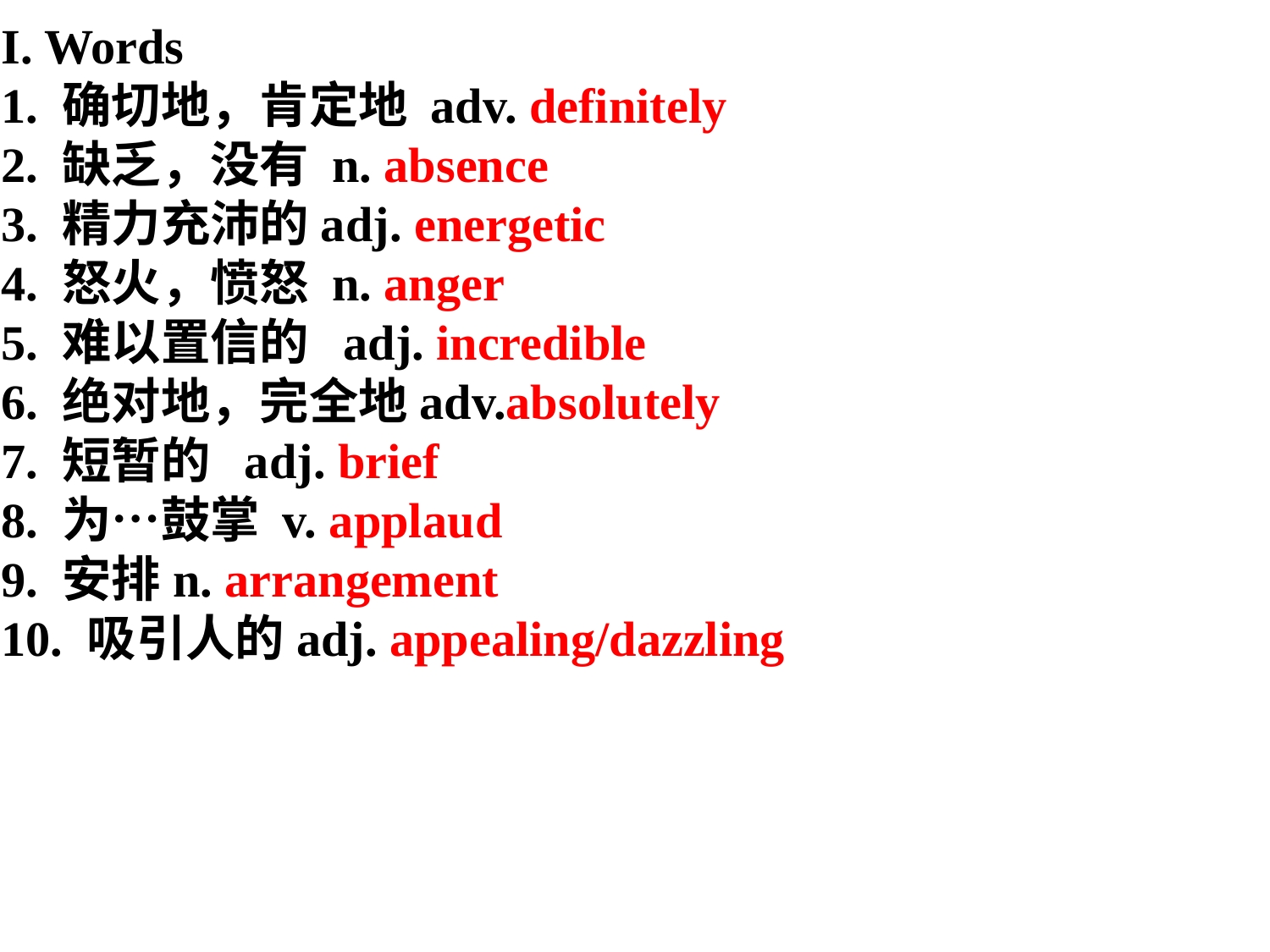

I. Words
1. 确切地，肯定地 adv. definitely
2. 缺乏，没有 n. absence
3. 精力充沛的adj. energetic
4. 怒火，愤怒 n. anger
5. 难以置信的  adj. incredible
6. 绝对地，完全地adv.absolutely
7. 短暂的  adj. brief
8. 为…鼓掌 v. applaud
9. 安排n. arrangement
10. 吸引人的adj. appealing/dazzling